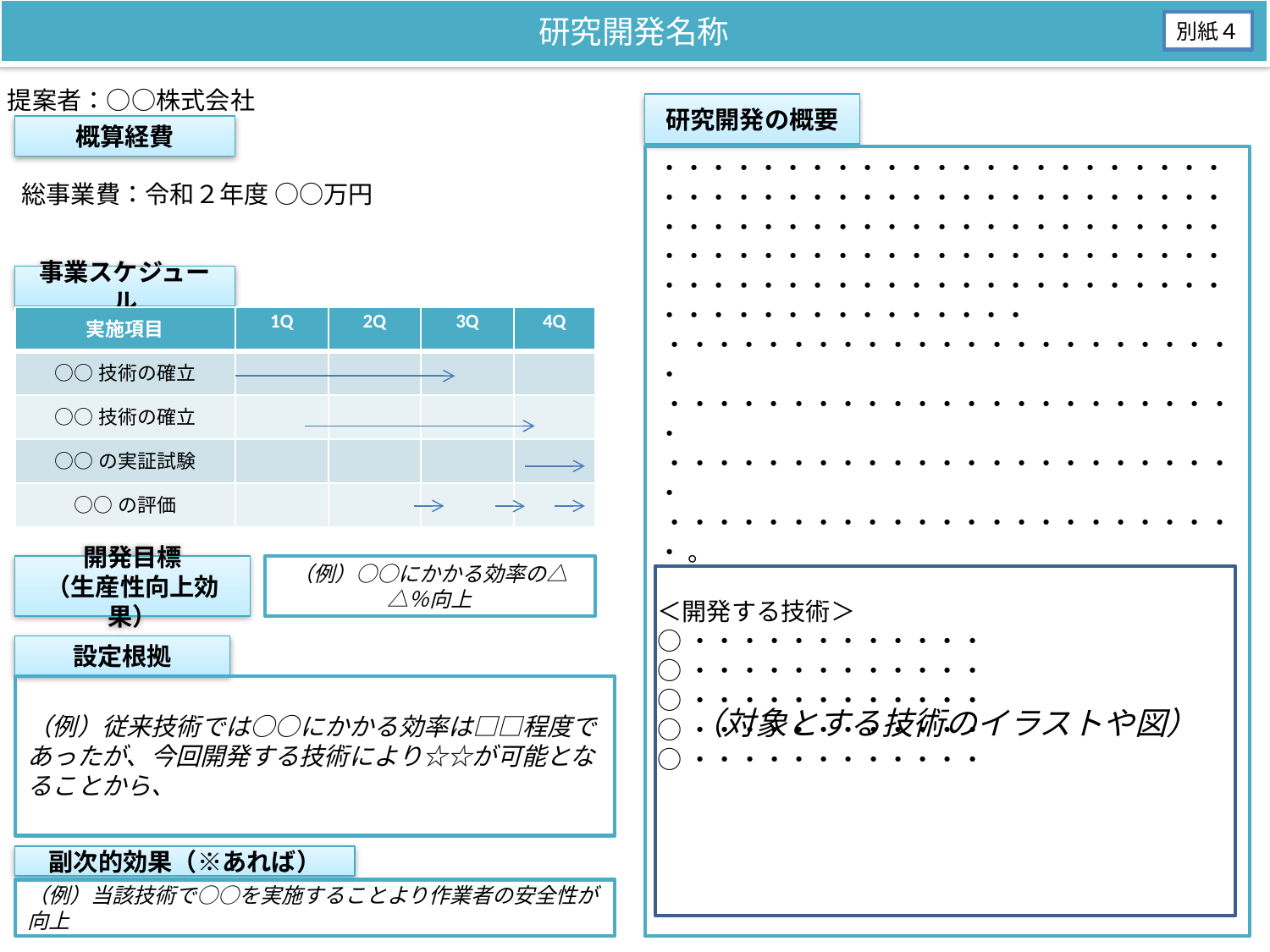

研究開発名称
別紙４

○研究開発名称について
提案書と同じタイトルを記載ください。

○提案者について
共同提案者は記載不要です。

○概算経費について
補助金額ではなく、事業費総額を記述してください。なお、募集要領にありますように、事業費は5百万円～１億5千万円程度である必要があります。

○事業スケジュールについて
令和２年度分のスケジュールを記載してください。
行は適宜追加下さい。

○開発目標、設定根拠について
生産性向上に関する目標及びその根拠を可能な限り定量的に記載願います。定性的な場合も、目標は明確なものを設定願います。【提案書との対応：開発目標及び設定根拠】

○副次的効果について
当該事業による安全性向上以外の効用（環境への影響低下、造船技能者の安全性向上）について、あれば記載下さい。【提案書との対応：社会的ニーズとの合致】

○研究開発の概要について
５行程度で研究開発の概要について記載下さい。【提案書との対応：研究開発の概要】
また、＜開発する技術＞部分にはコアとなる技術・解析手法等を箇条書きで記載下さい。

別紙４
提案者：○○株式会社
研究開発の概要
概算経費
・・・・・・・・・・・・・・・・・・・・・・・・・・・・・・・・・・・・・・・・・・・・・・・・・・・・・・・・・・・・・・・・・・・・・・・・・・・・・・・・・・・・・・・・・・・・・・・・・・・・・・・・・・・・・・・・・・・・・・・・・・・・・・・・・・ ・・・・・・・・・・・・・・・・・・・・・・・・ ・・・・・・・・・・・・・・・・・・・・・・・・ ・・・・・・・・・・・・・・・・・・・・・・・・ ・・・・・・・・・・・・・・・・・・・・・・・・ 。

＜開発する技術＞
○・・・・・・・・・・・・
○・・・・・・・・・・・・
○・・・・・・・・・・・・
○・・・・・・・・・・・・
○・・・・・・・・・・・・
総事業費：令和２年度 ○○万円
事業スケジュール
| 実施項目 | 1Q | 2Q | 3Q | 4Q |
| --- | --- | --- | --- | --- |
| ○○技術の確立 |  |  |  |  |
| ○○技術の確立 |  |  |  |  |
| ○○の実証試験 |  |  |  |  |
| ○○の評価 |  |  |  |  |
開発目標
（生産性向上効果）
（例）○○にかかる効率の△△％向上
（対象とする技術のイラストや図）

設定根拠
（例）従来技術では○○にかかる効率は□□程度であったが、今回開発する技術により☆☆が可能となることから、
副次的効果（※あれば）
（例）当該技術で○○を実施することより作業者の安全性が向上